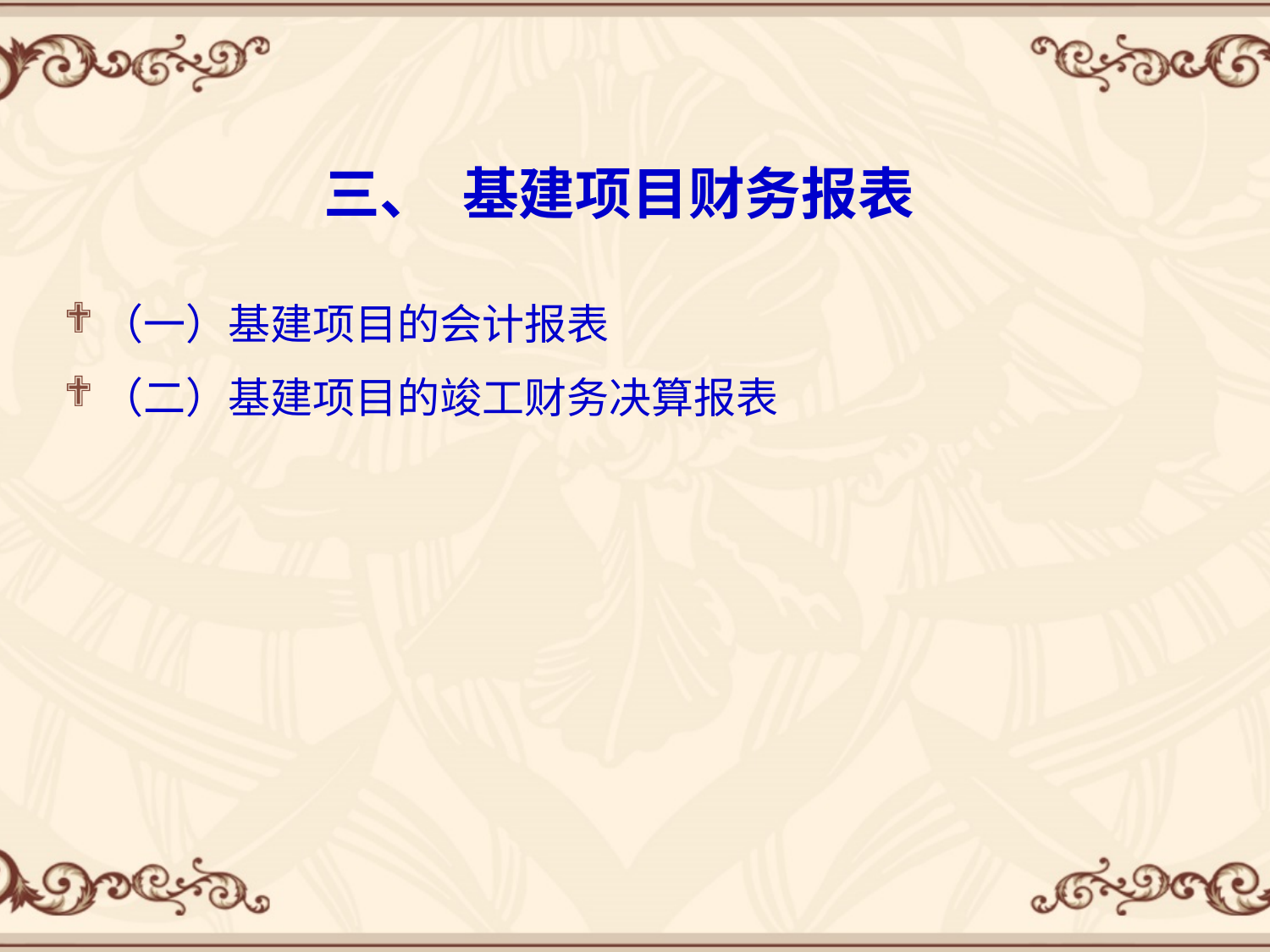

# 三、  基建项目财务报表
（一）基建项目的会计报表
（二）基建项目的竣工财务决算报表